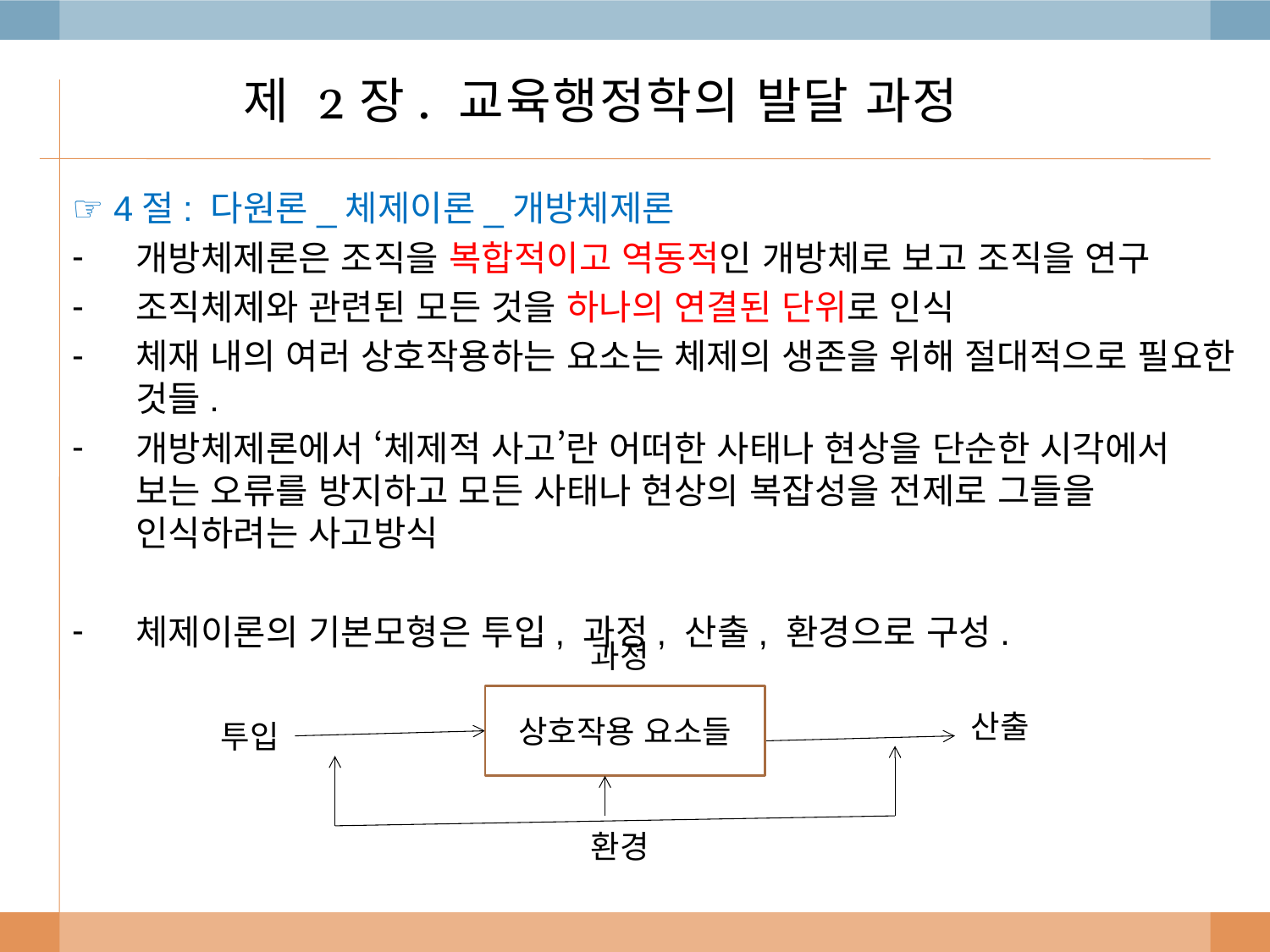

# 제 2장. 교육행정학의 발달 과정
☞ 4절: 다원론_체제이론_개방체제론
개방체제론은 조직을 복합적이고 역동적인 개방체로 보고 조직을 연구
조직체제와 관련된 모든 것을 하나의 연결된 단위로 인식
체재 내의 여러 상호작용하는 요소는 체제의 생존을 위해 절대적으로 필요한 것들.
개방체제론에서 ‘체제적 사고’란 어떠한 사태나 현상을 단순한 시각에서 보는 오류를 방지하고 모든 사태나 현상의 복잡성을 전제로 그들을 인식하려는 사고방식

체제이론의 기본모형은 투입, 과정, 산출, 환경으로 구성.
과정
상호작용 요소들
산출
투입
환경